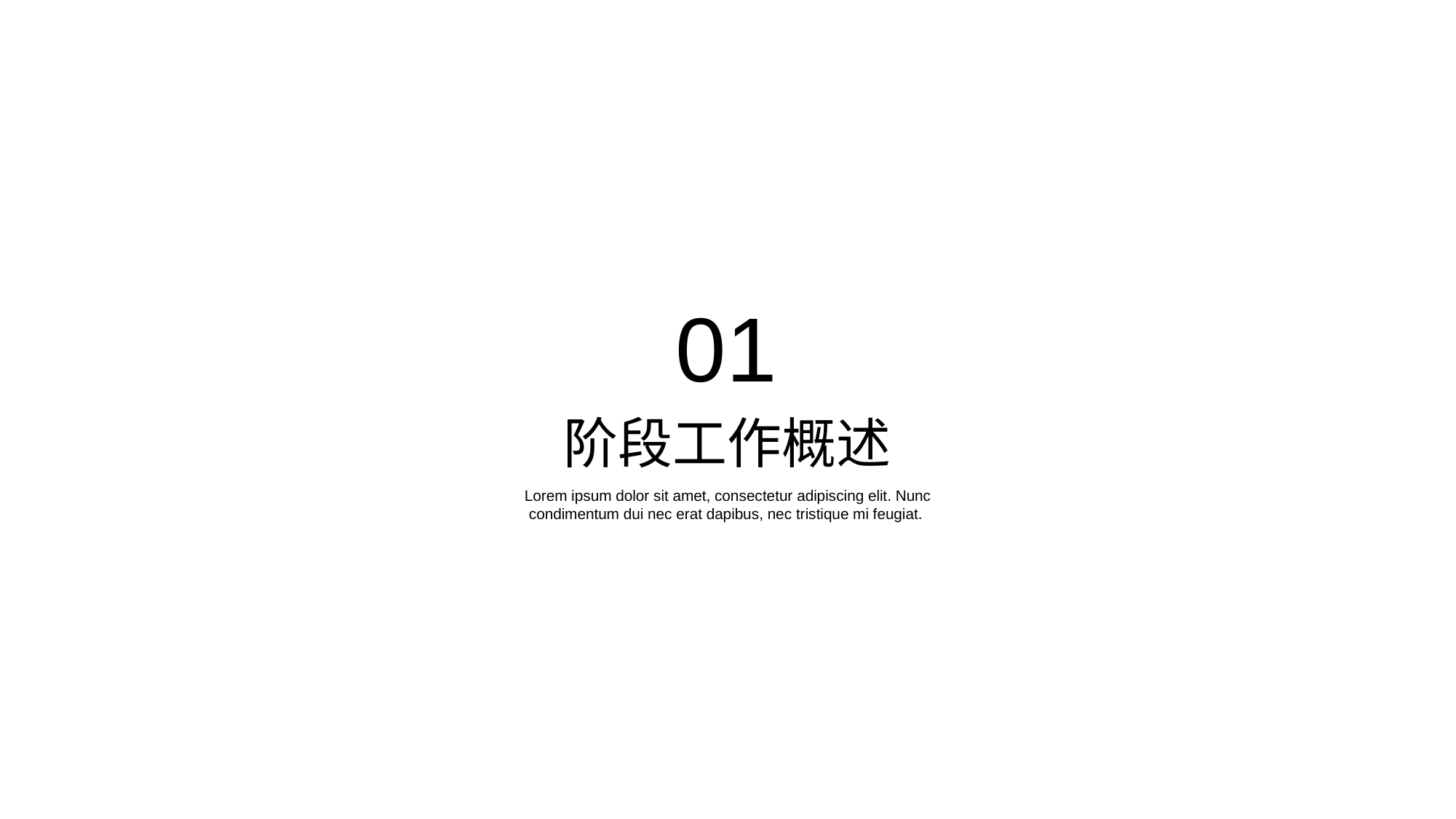

01
阶段工作概述
Lorem ipsum dolor sit amet, consectetur adipiscing elit. Nunc condimentum dui nec erat dapibus, nec tristique mi feugiat.